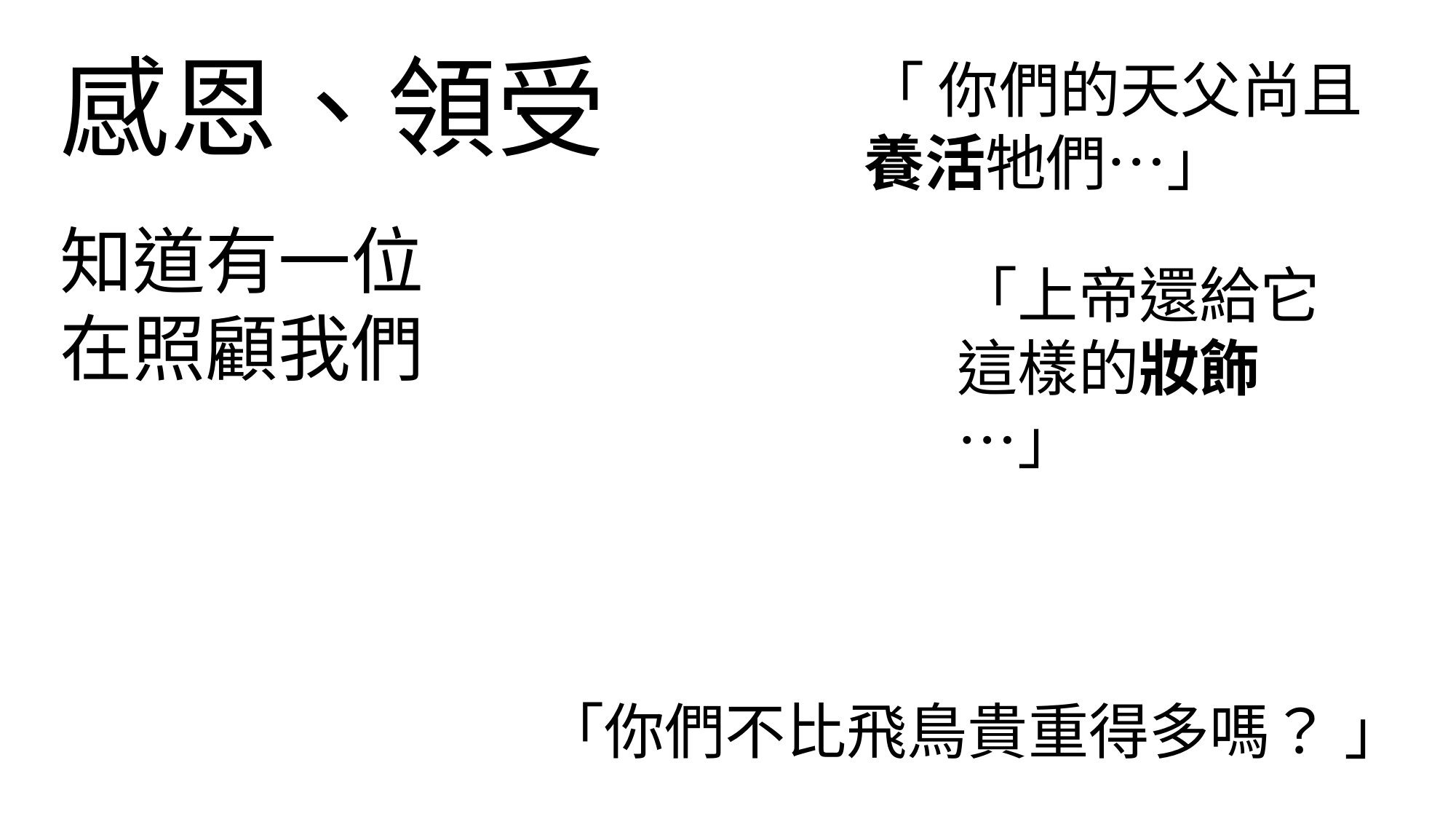

感恩、領受
「 你們的天父尚且養活牠們…」
知道有一位
在照顧我們
「上帝還給它
這樣的妝飾…」
「你們不比飛鳥貴重得多嗎？ 」